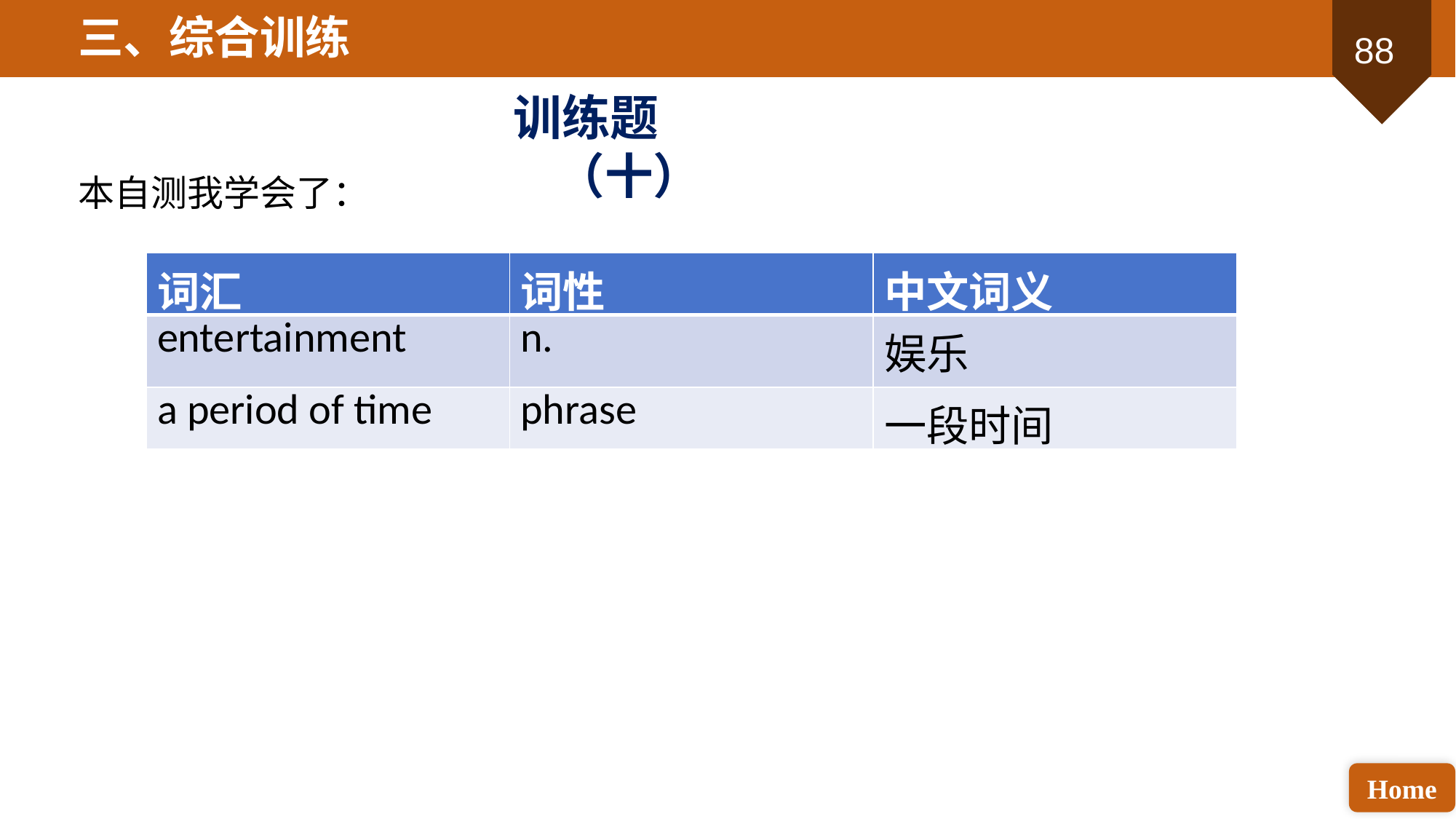

三、综合训练
训练题（十）
本自测我学会了：

| 词汇 | 词性 | 中文词义 |
| --- | --- | --- |
| entertainment | n. | 娱乐 |
| a period of time | phrase | 一段时间 |